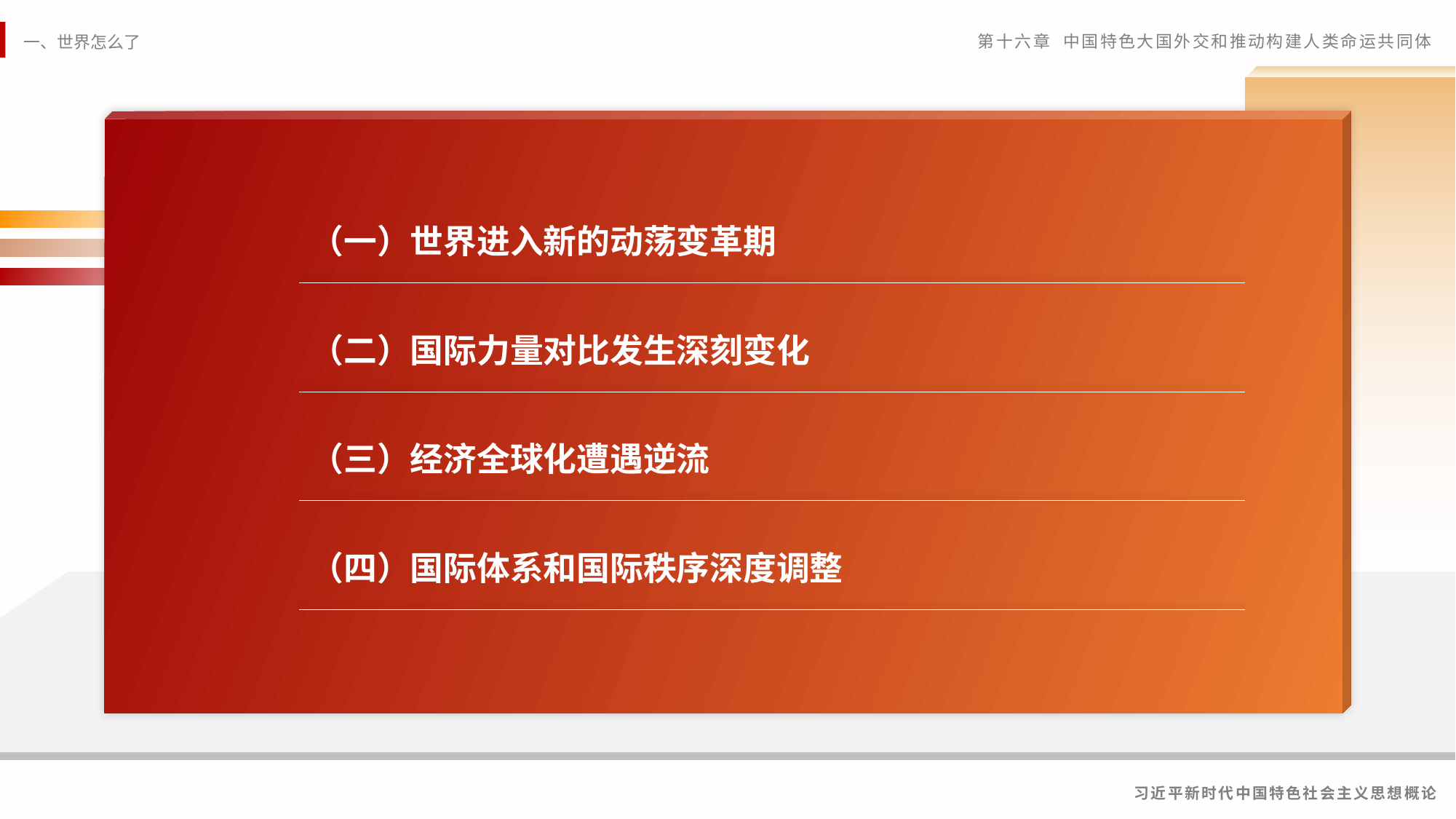

（一）世界进入新的动荡变革期
（二）国际力量对比发生深刻变化
（三）经济全球化遭遇逆流
（四）国际体系和国际秩序深度调整